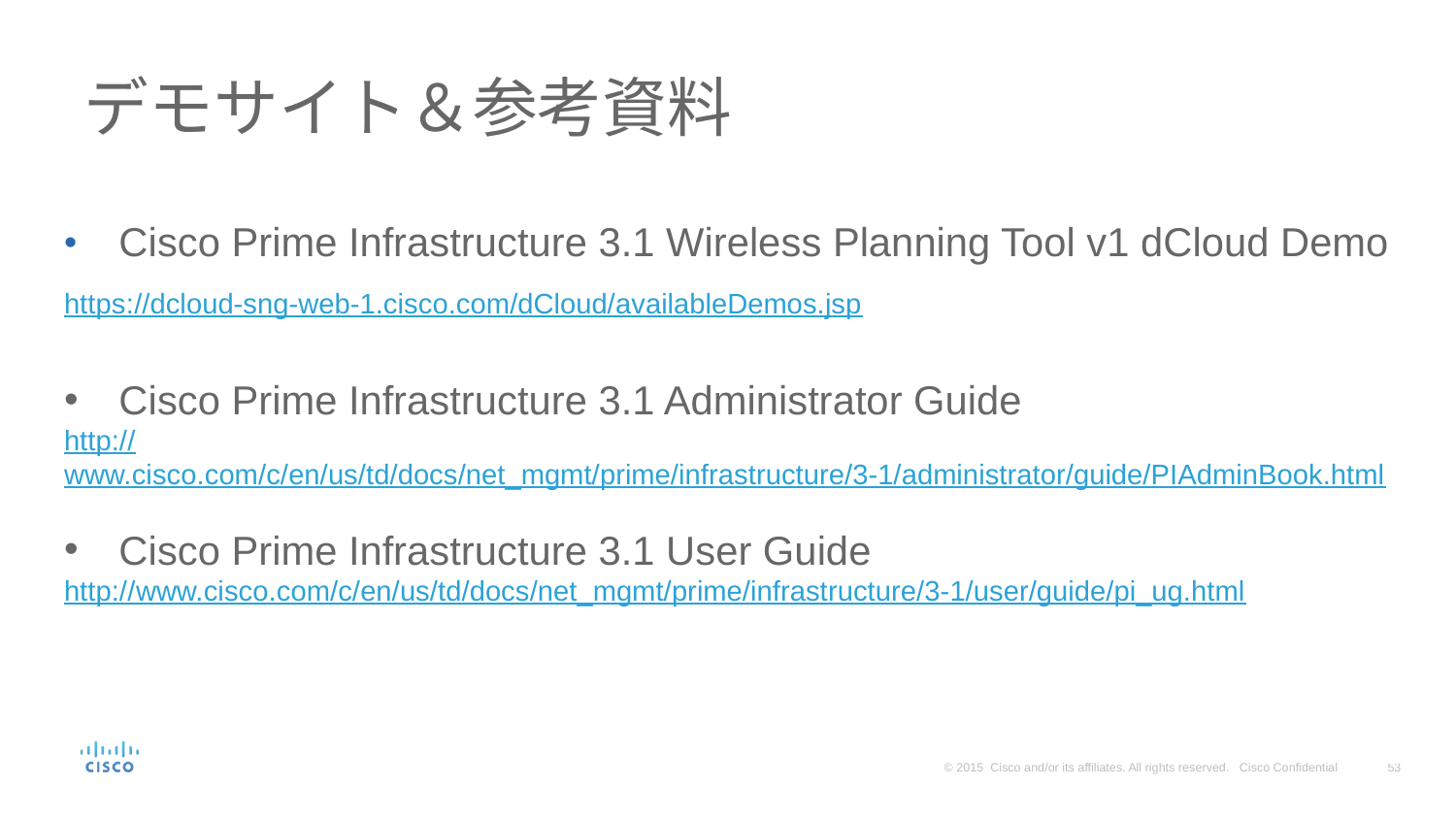

# デモサイト＆参考資料

Cisco Prime Infrastructure 3.1 Wireless Planning Tool v1 dCloud Demo
https://dcloud-sng-web-1.cisco.com/dCloud/availableDemos.jsp

Cisco Prime Infrastructure 3.1 Administrator Guide
http://www.cisco.com/c/en/us/td/docs/net_mgmt/prime/infrastructure/3-1/administrator/guide/PIAdminBook.html

Cisco Prime Infrastructure 3.1 User Guide
http://www.cisco.com/c/en/us/td/docs/net_mgmt/prime/infrastructure/3-1/user/guide/pi_ug.html